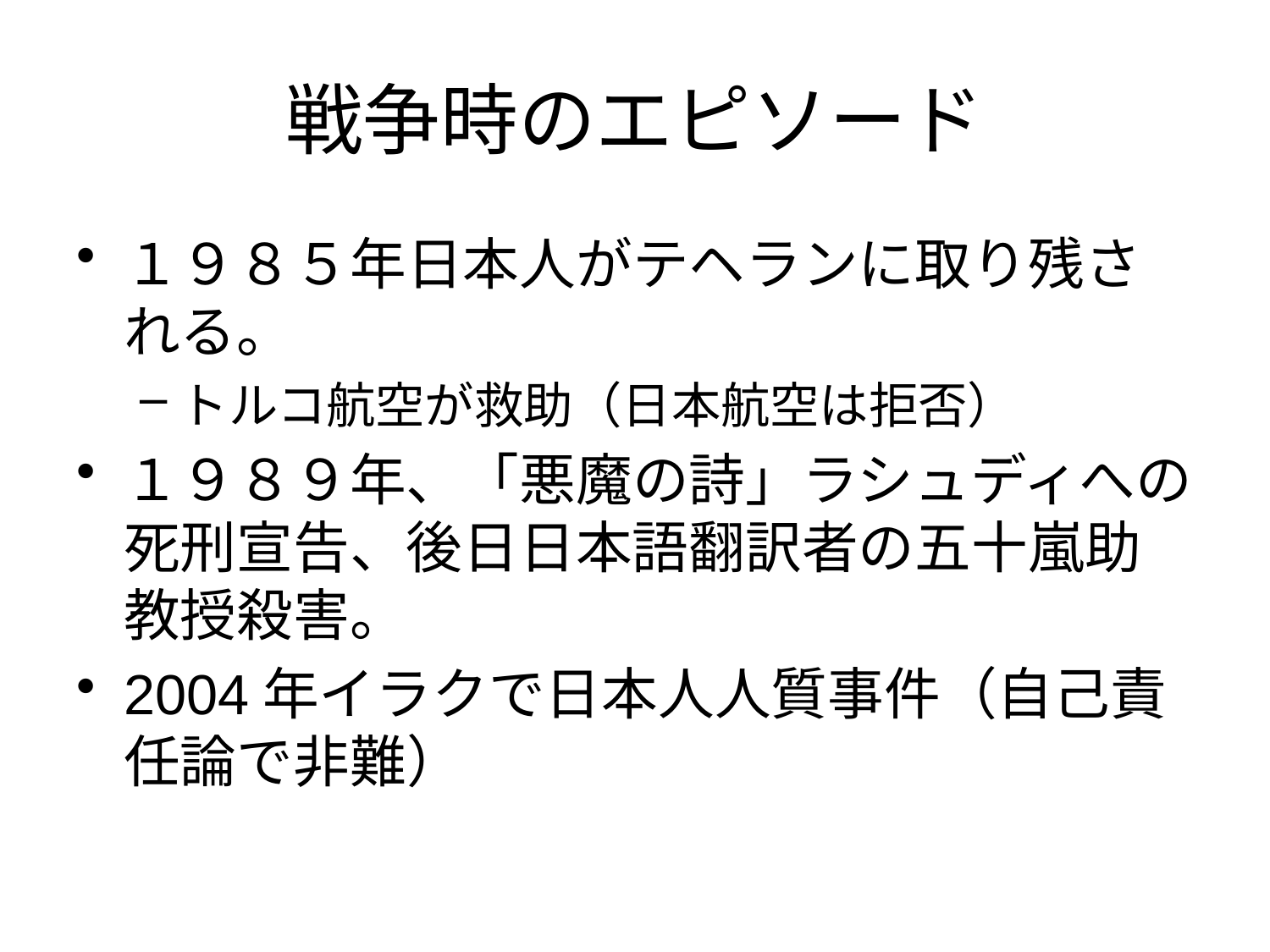

# 戦争時のエピソード
１９８５年日本人がテヘランに取り残される。
トルコ航空が救助（日本航空は拒否）
１９８９年、「悪魔の詩」ラシュディへの死刑宣告、後日日本語翻訳者の五十嵐助教授殺害。
2004年イラクで日本人人質事件（自己責任論で非難）